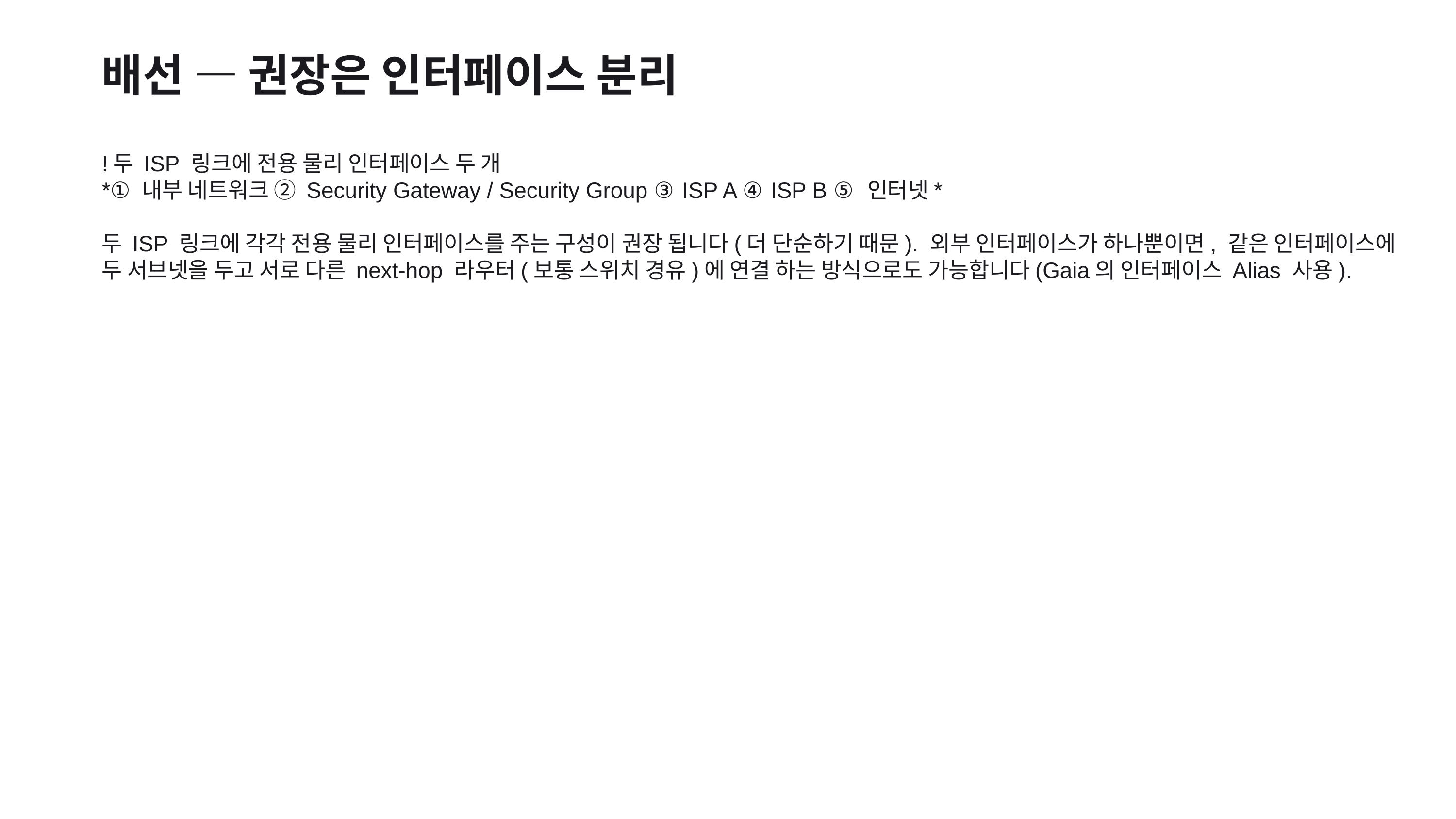

배선 — 권장은 인터페이스 분리
!두 ISP 링크에 전용 물리 인터페이스 두 개
*① 내부 네트워크 ② Security Gateway / Security Group ③ ISP A ④ ISP B ⑤ 인터넷*

두 ISP 링크에 각각 전용 물리 인터페이스를 주는 구성이 권장 됩니다(더 단순하기 때문). 외부 인터페이스가 하나뿐이면, 같은 인터페이스에 두 서브넷을 두고 서로 다른 next-hop 라우터(보통 스위치 경유)에 연결 하는 방식으로도 가능합니다(Gaia의 인터페이스 Alias 사용).